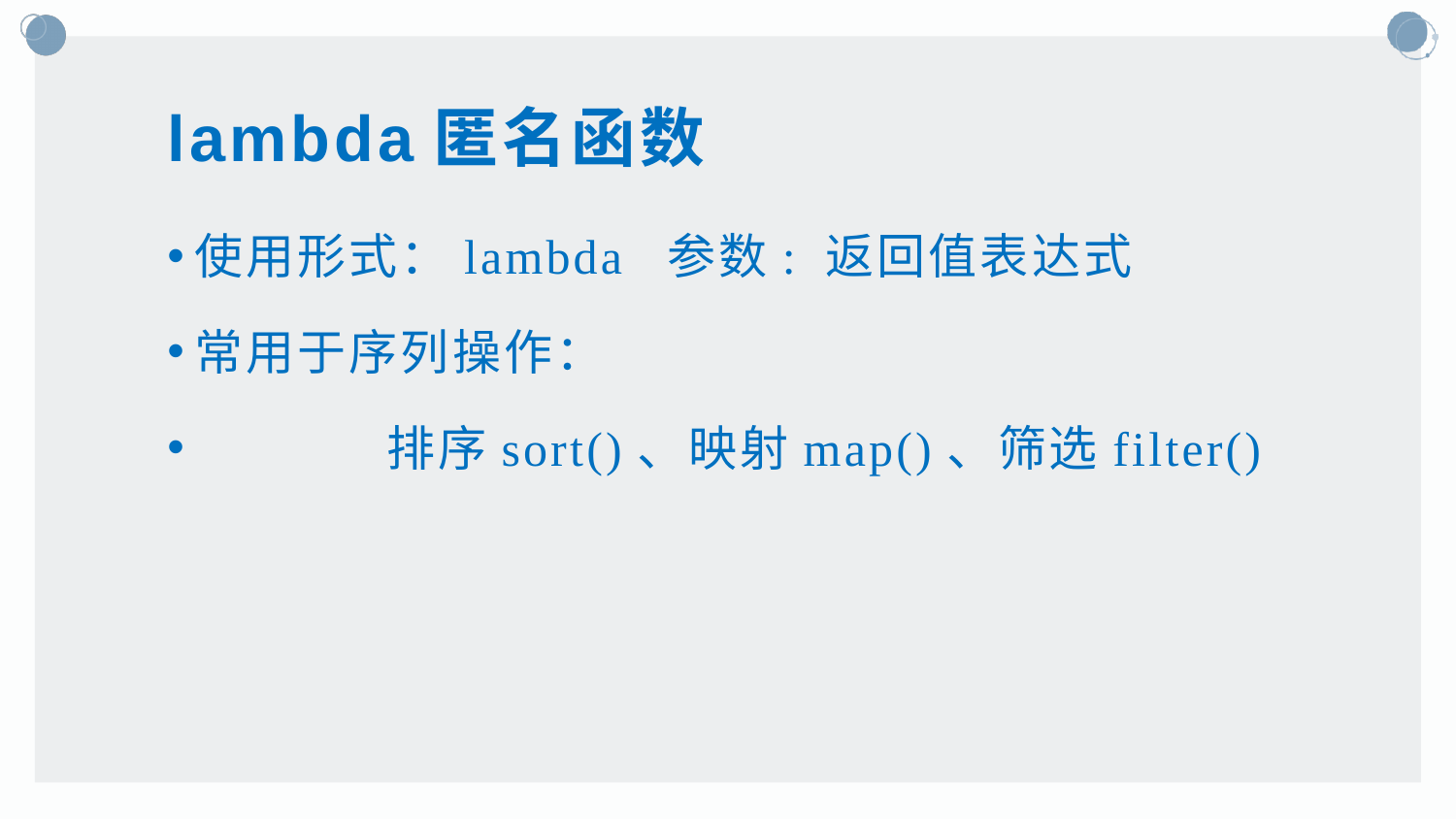

# lambda匿名函数
使用形式：lambda  参数: 返回值表达式
常用于序列操作：
	排序sort()、映射map()、筛选filter()